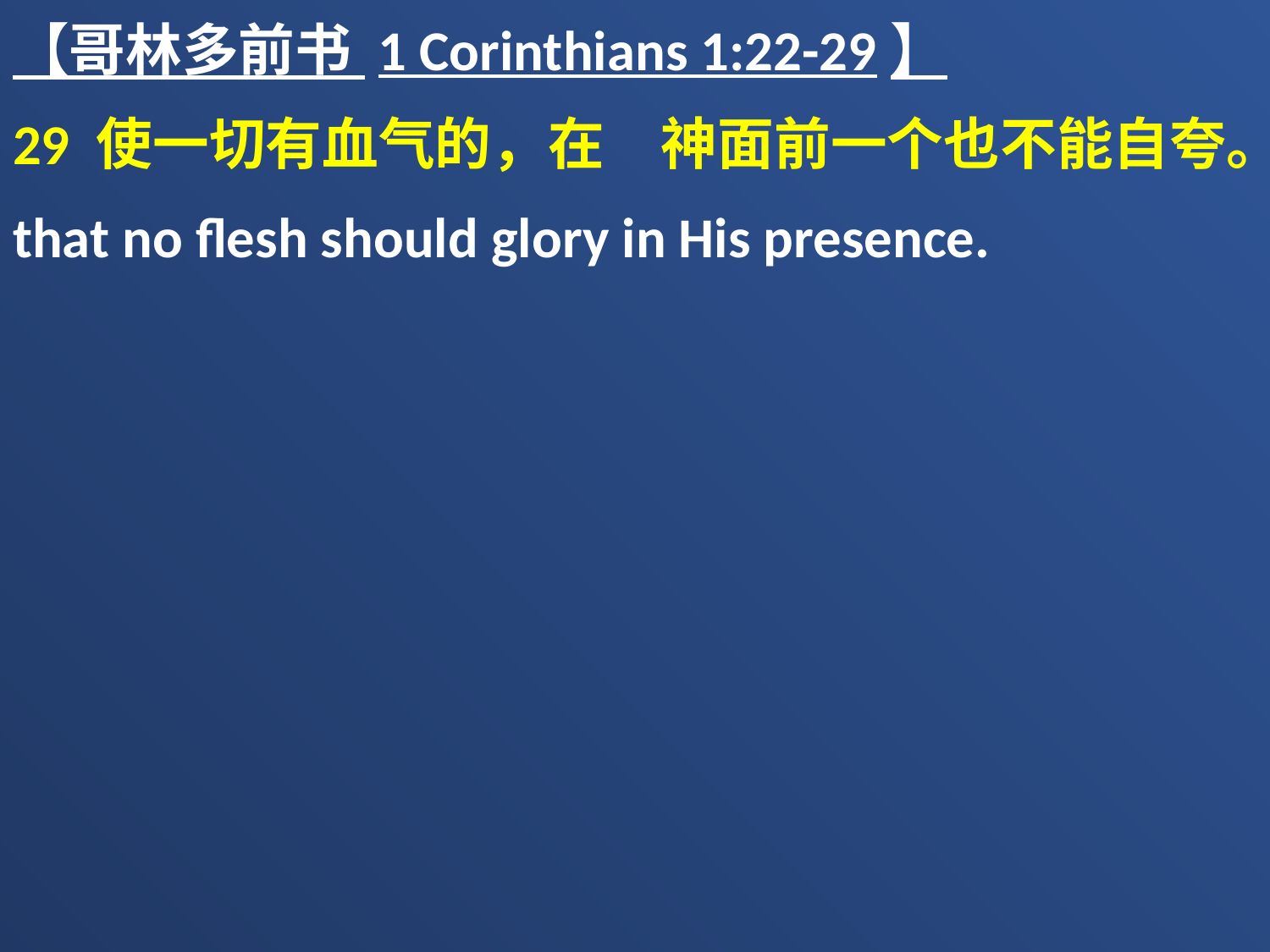

【哥林多前书 1 Corinthians 1:22-29】
29 使一切有血气的，在　神面前一个也不能自夸。
that no flesh should glory in His presence.